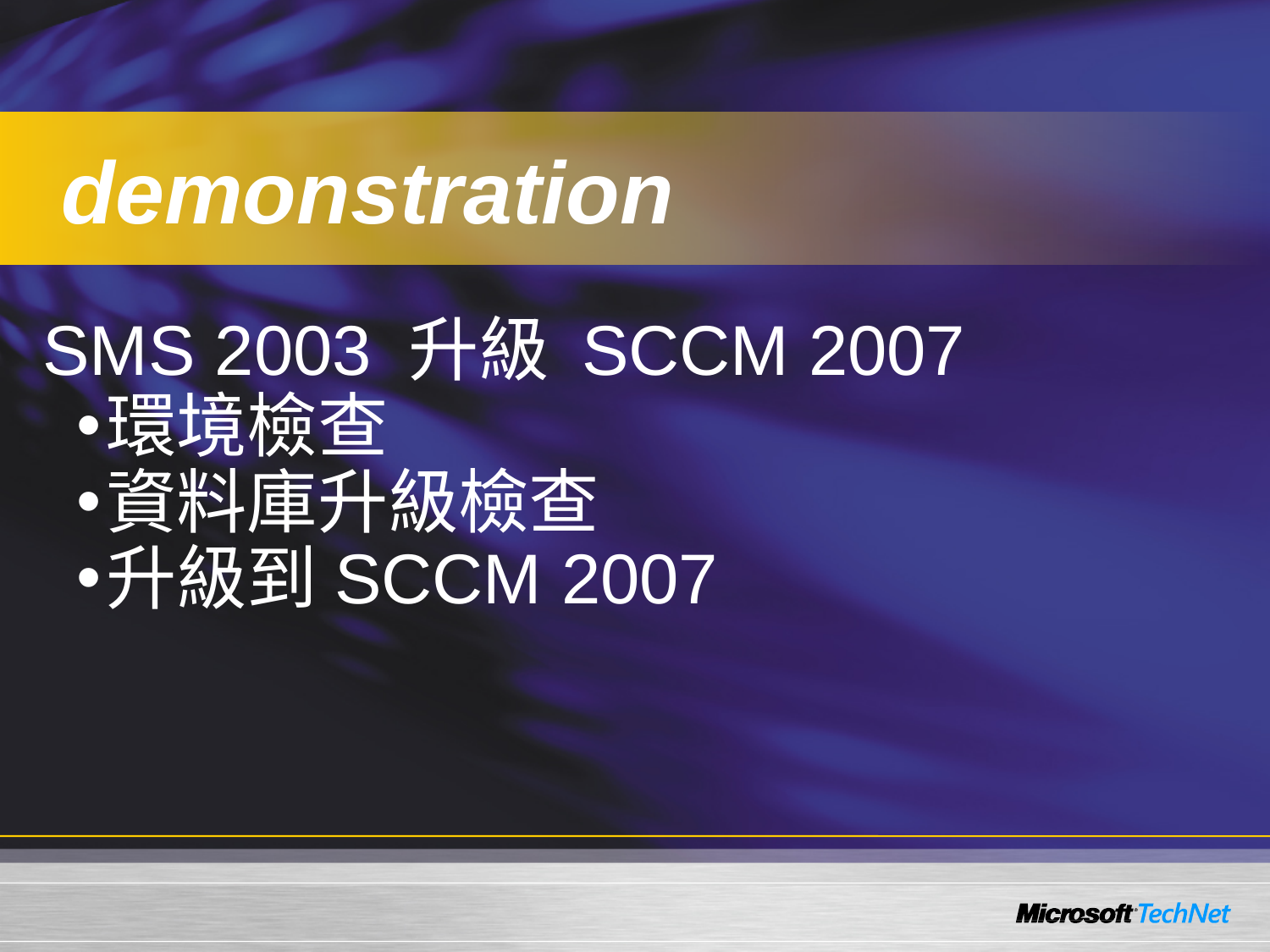

demonstration
SMS 2003 升級 SCCM 2007
環境檢查
資料庫升級檢查
升級到SCCM 2007